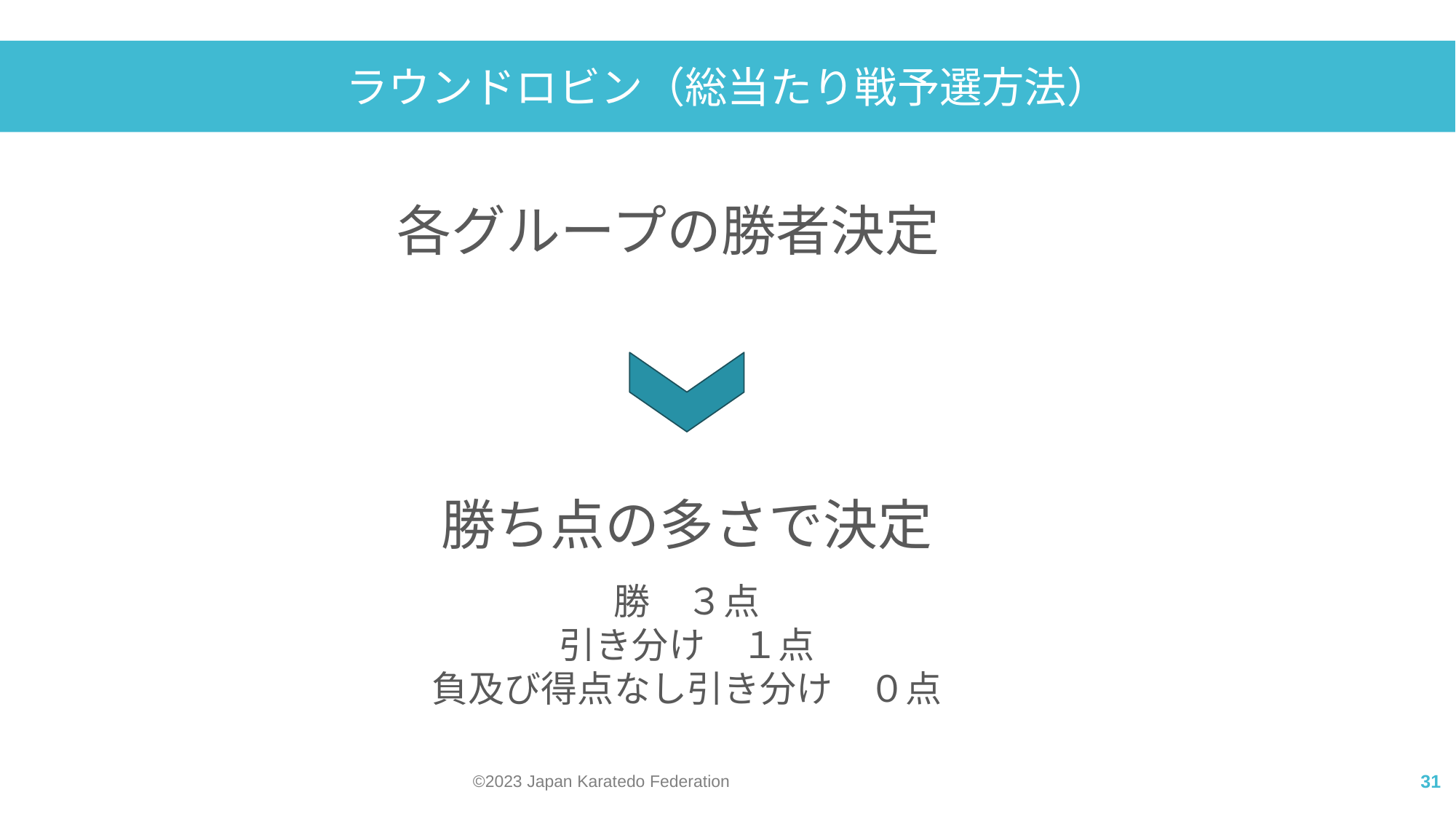

ラウンドロビン（総当たり戦予選方法）
各グループの勝者決定
コンタクト

勝ち点の多さで決定
勝　３点
引き分け　１点
負及び得点なし引き分け　０点
©️2023 Japan Karatedo Federation
31